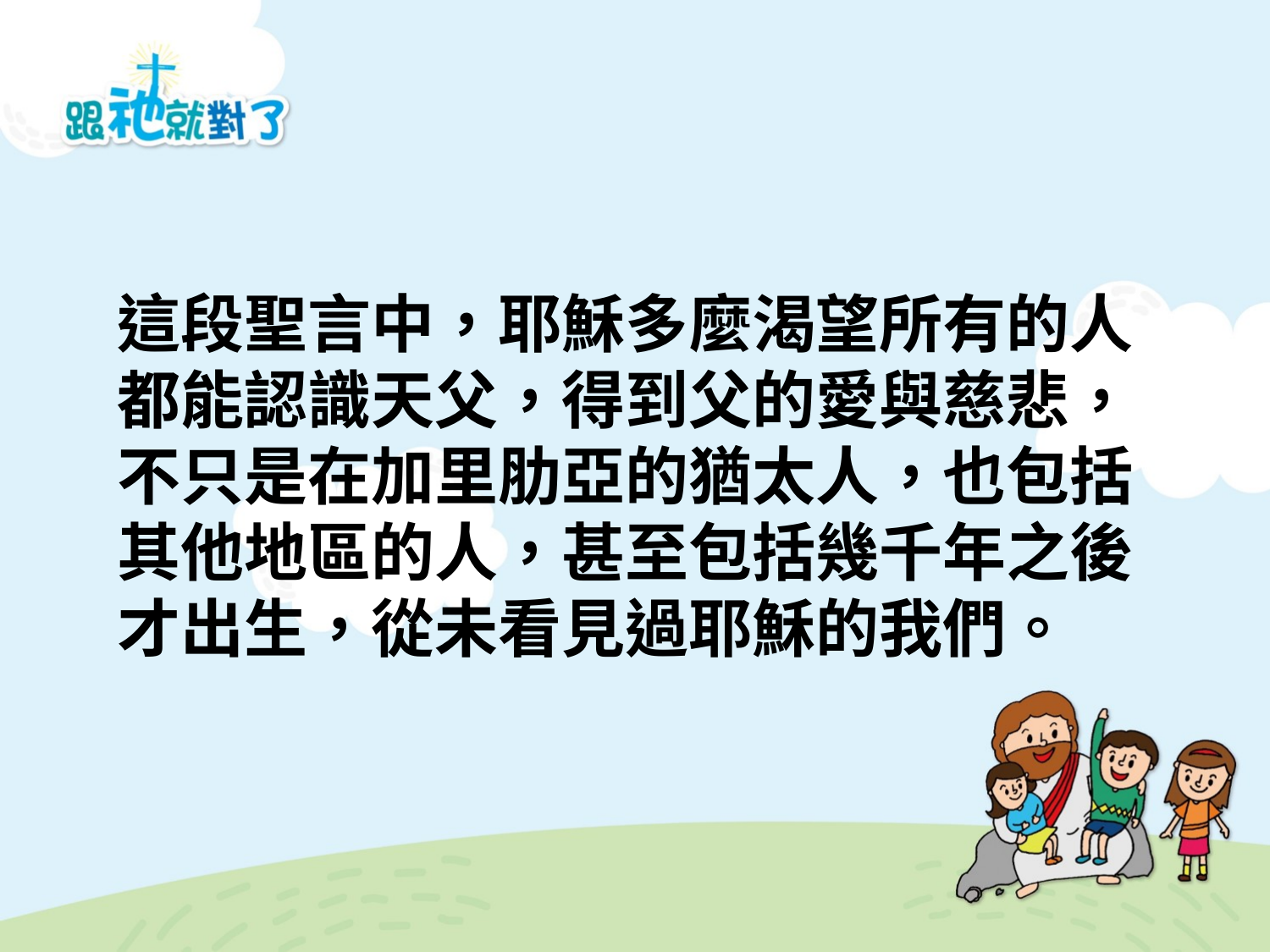

這段聖言中，耶穌多麼渴望所有的人都能認識天父，得到父的愛與慈悲，不只是在加里肋亞的猶太人，也包括其他地區的人，甚至包括幾千年之後才出生，從未看見過耶穌的我們。